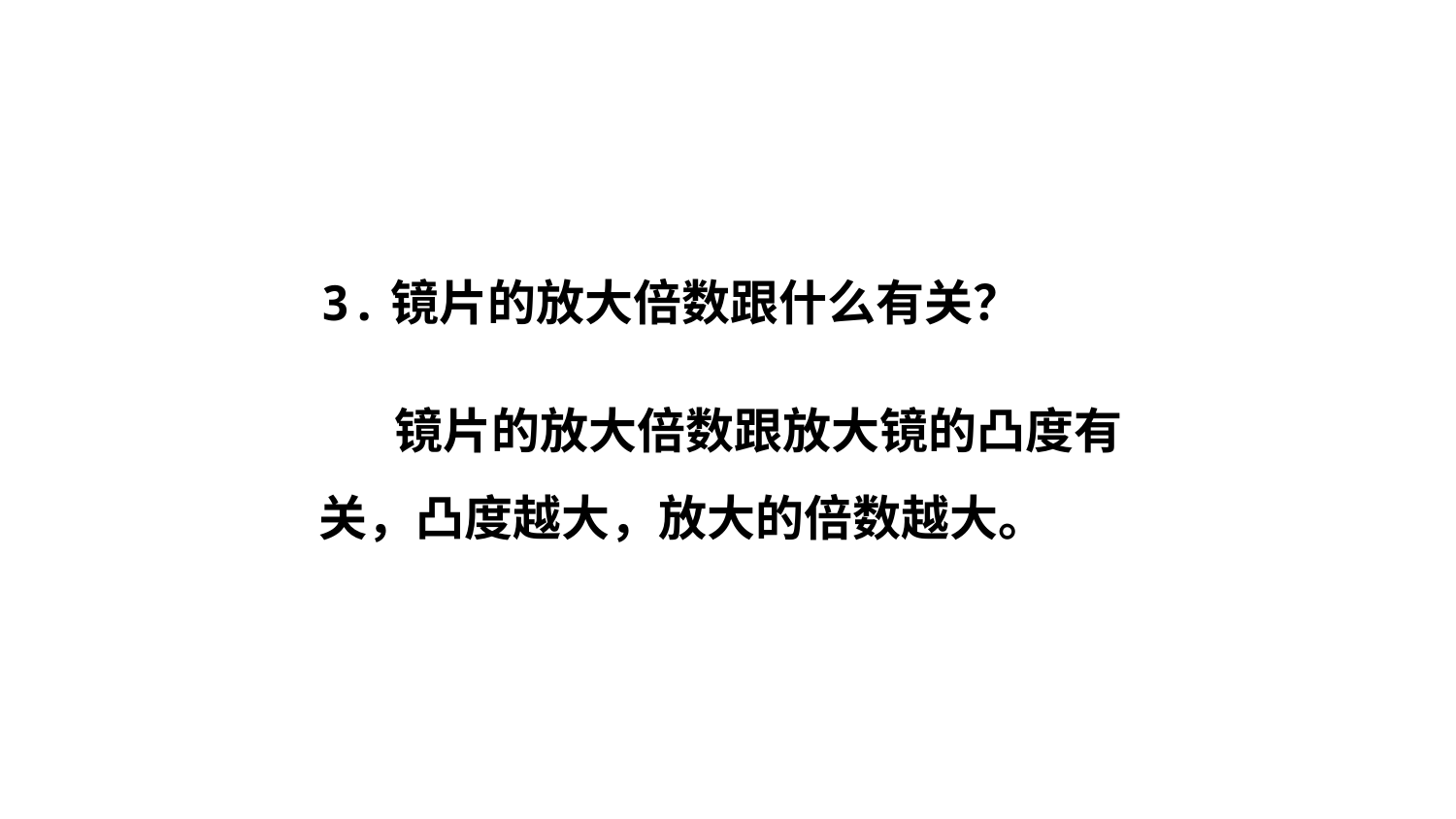

3.镜片的放大倍数跟什么有关？
         镜片的放大倍数跟放大镜的凸度有关，凸度越大，放大的倍数越大。